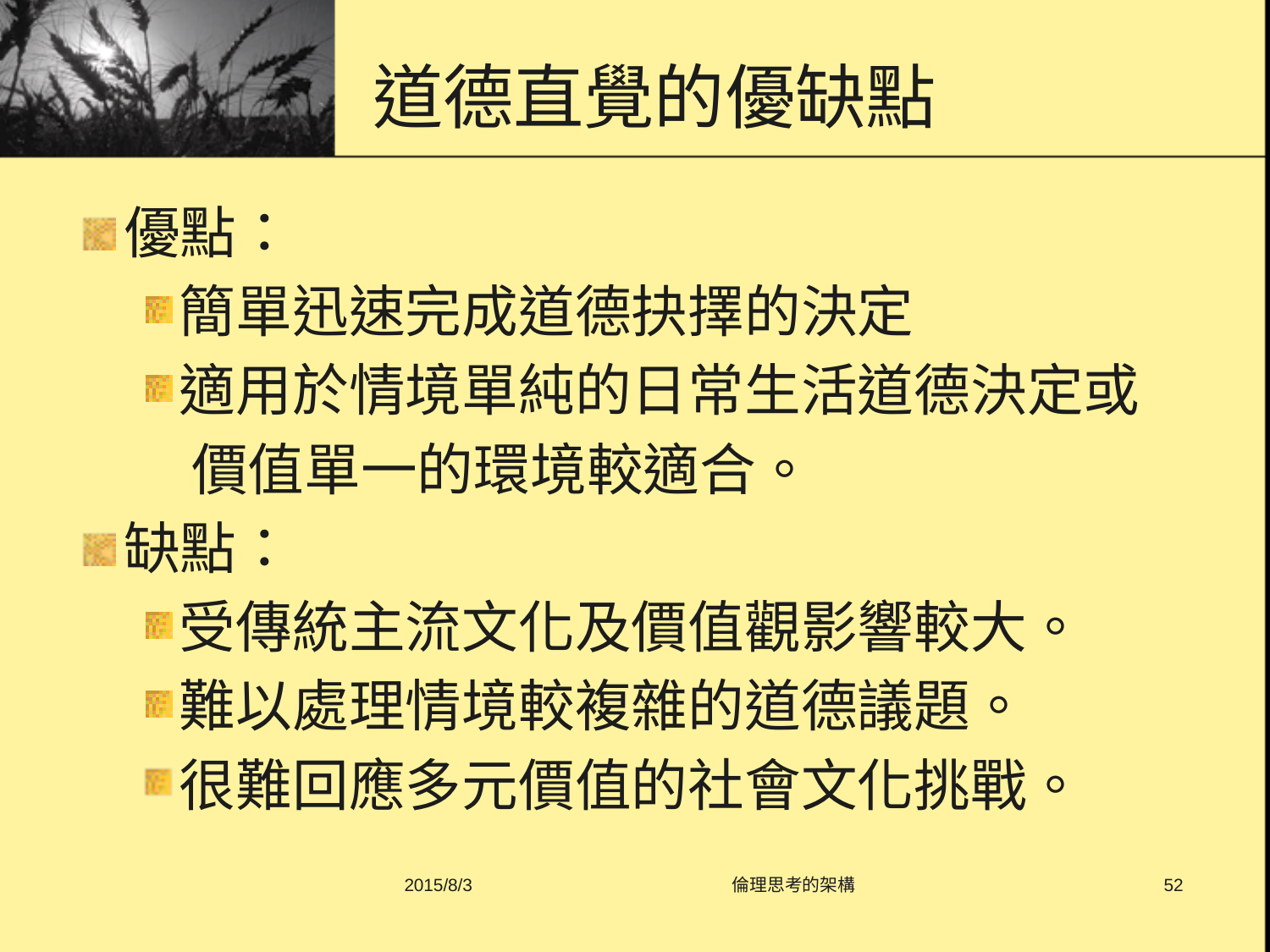

# 道德直覺的優缺點
優點：
簡單迅速完成道德抉擇的決定
適用於情境單純的日常生活道德決定或
   價值單一的環境較適合。
缺點：
受傳統主流文化及價值觀影響較大。
難以處理情境較複雜的道德議題。
很難回應多元價值的社會文化挑戰。
2015/8/3
倫理思考的架構
52